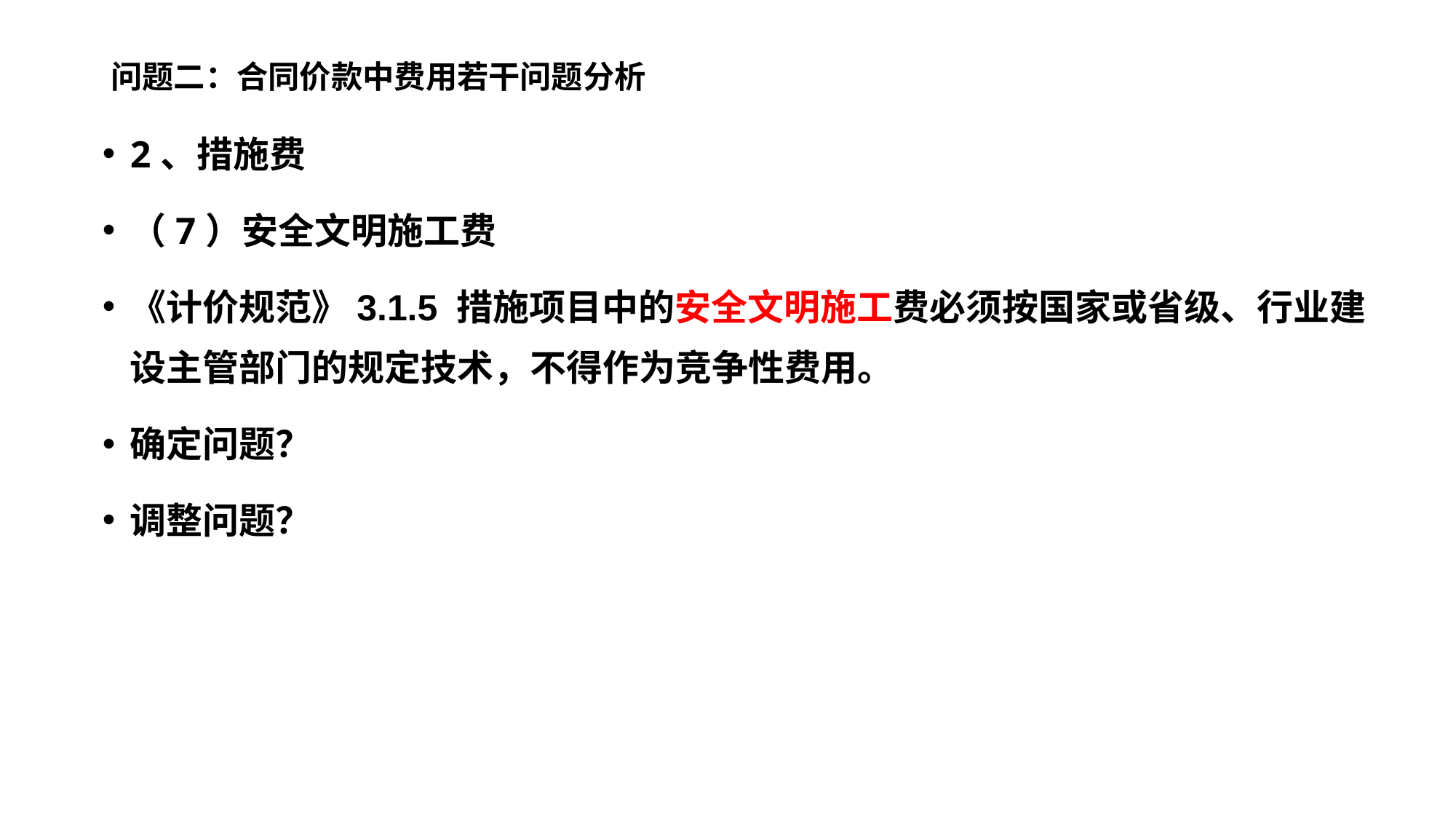

# 问题二：合同价款中费用若干问题分析
2、措施费
（7）安全文明施工费
《计价规范》3.1.5 措施项目中的安全文明施工费必须按国家或省级、行业建设主管部门的规定技术，不得作为竞争性费用。
确定问题？
调整问题？